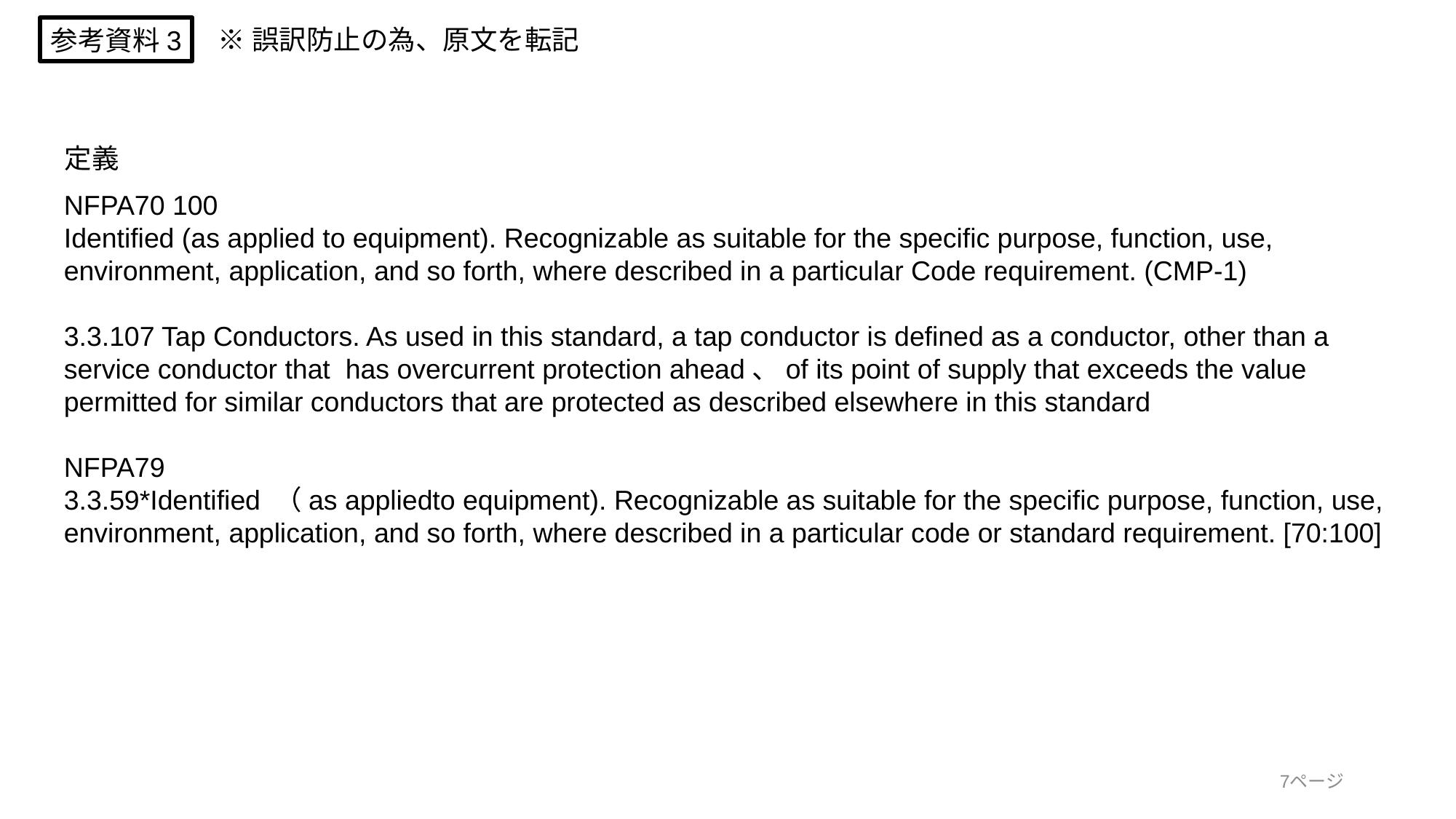

※誤訳防止の為、原文を転記
参考資料3
定義
NFPA70 100
Identified (as applied to equipment). Recognizable as suitable for the specific purpose, function, use, environment, application, and so forth, where described in a particular Code requirement. (CMP-1)

3.3.107 Tap Conductors. As used in this standard, a tap conductor is defined as a conductor, other than a service conductor that  has overcurrent protection ahead、of its point of supply that exceeds the value permitted for similar conductors that are protected as described elsewhere in this standard

NFPA79
3.3.59*Identified （as appliedto equipment). Recognizable as suitable for the specific purpose, function, use, environment, application, and so forth, where described in a particular code or standard requirement. [70:100]

7ページ